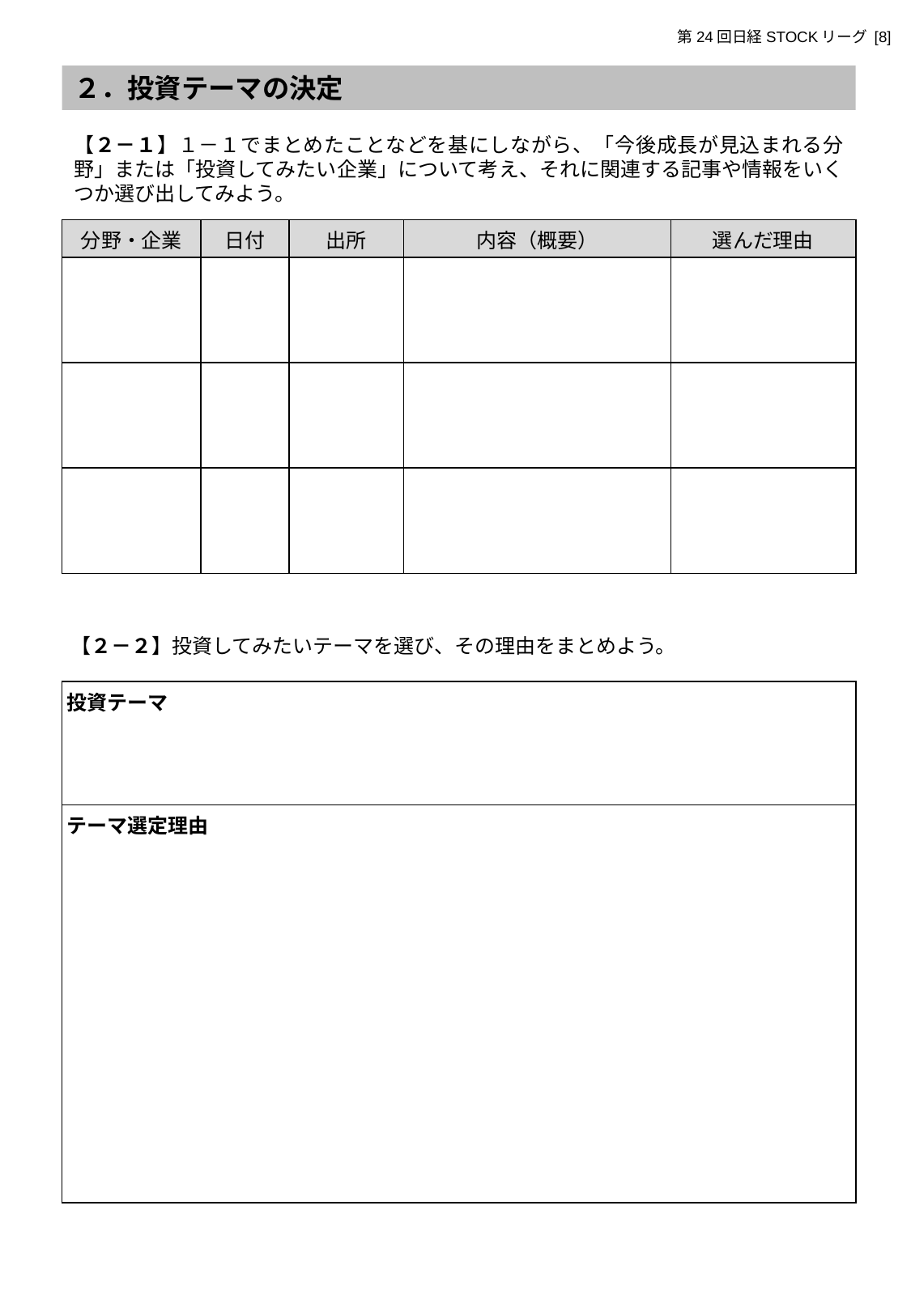

２．投資テーマの決定
【２－１】１－１でまとめたことなどを基にしながら、「今後成長が見込まれる分野」または「投資してみたい企業」について考え、それに関連する記事や情報をいくつか選び出してみよう。
| 分野・企業 | 日付 | 出所 | 内容（概要） | 選んだ理由 |
| --- | --- | --- | --- | --- |
|  |  |  |  |  |
|  |  |  |  |  |
|  |  |  |  |  |
【２－２】投資してみたいテーマを選び、その理由をまとめよう。

| 投資テーマ |
| --- |
| テーマ選定理由 |